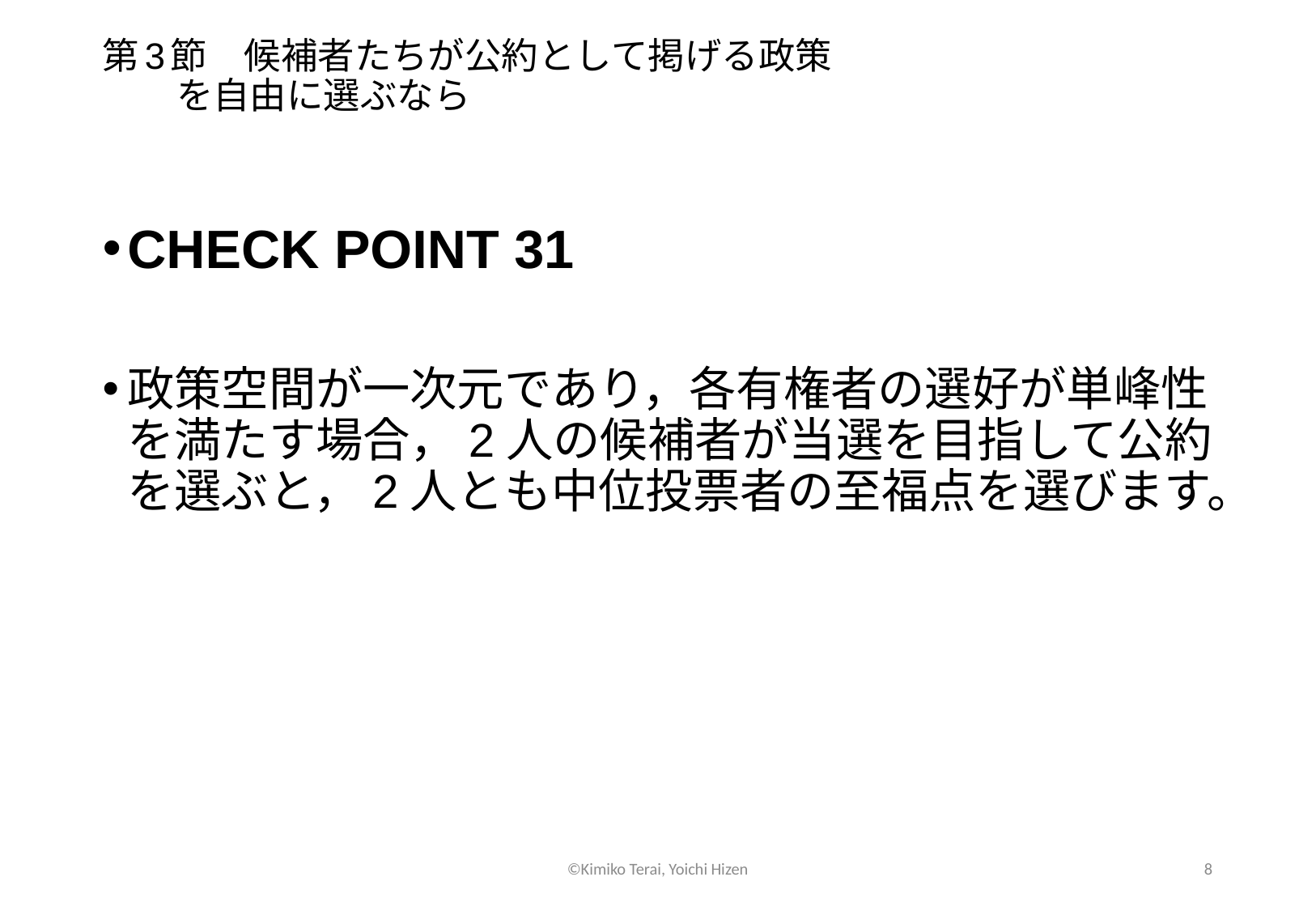

# 第3節　候補者たちが公約として掲げる政策 を自由に選ぶなら
CHECK POINT 31

政策空間が一次元であり，各有権者の選好が単峰性を満たす場合，2人の候補者が当選を目指して公約を選ぶと，2人とも中位投票者の至福点を選びます。

©Kimiko Terai, Yoichi Hizen
8